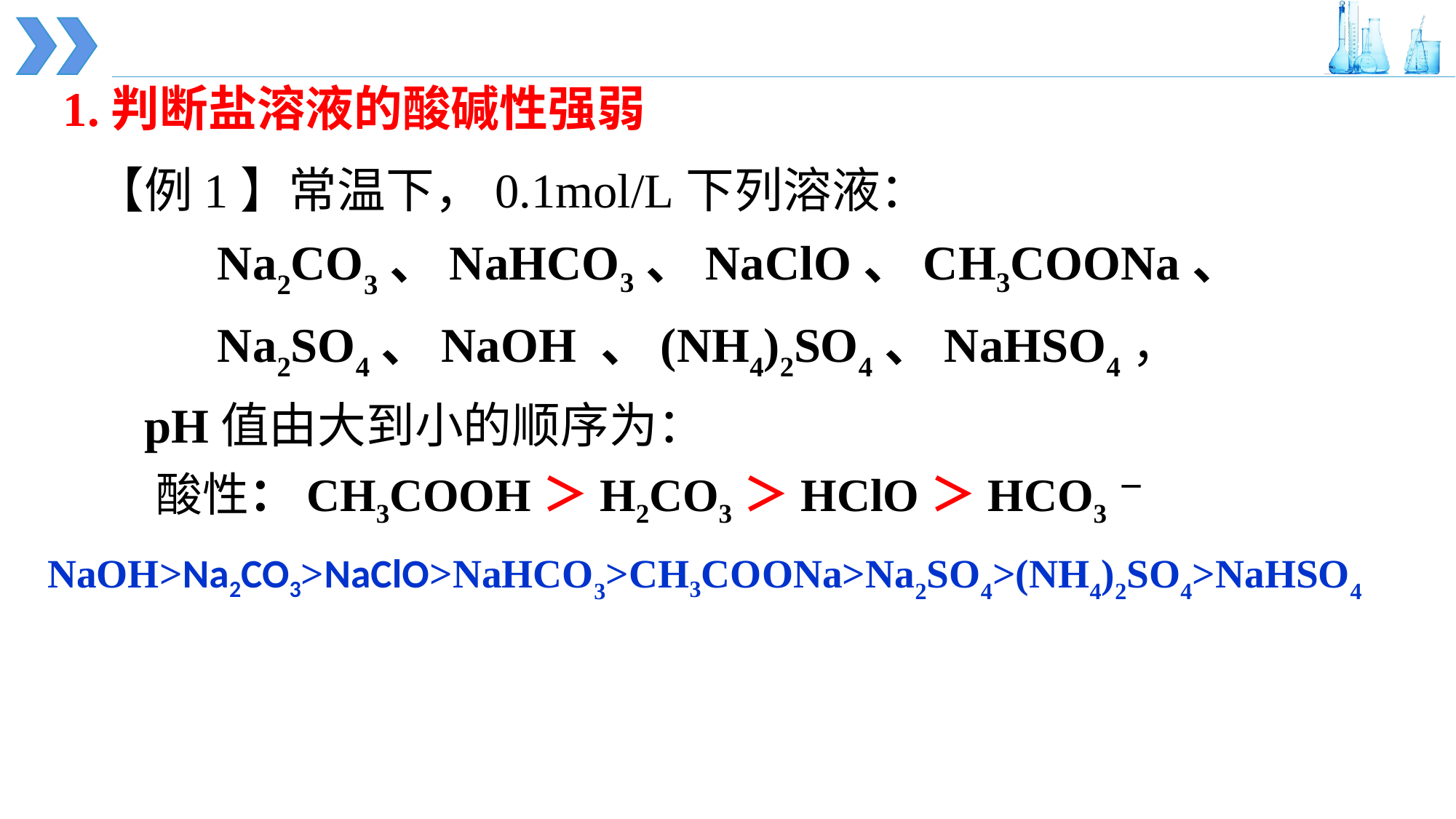

1.判断盐溶液的酸碱性强弱

【例1】常温下，0.1mol/L下列溶液：
          Na2CO3、NaHCO3、NaClO、CH3COONa、
          Na2SO4、NaOH 、(NH4)2SO4、NaHSO4，
    pH值由大到小的顺序为：
酸性：CH3COOH＞H2CO3＞HClO＞HCO3－
NaOH>Na2CO3>NaClO>NaHCO3>CH3COONa>Na2SO4>(NH4)2SO4>NaHSO4